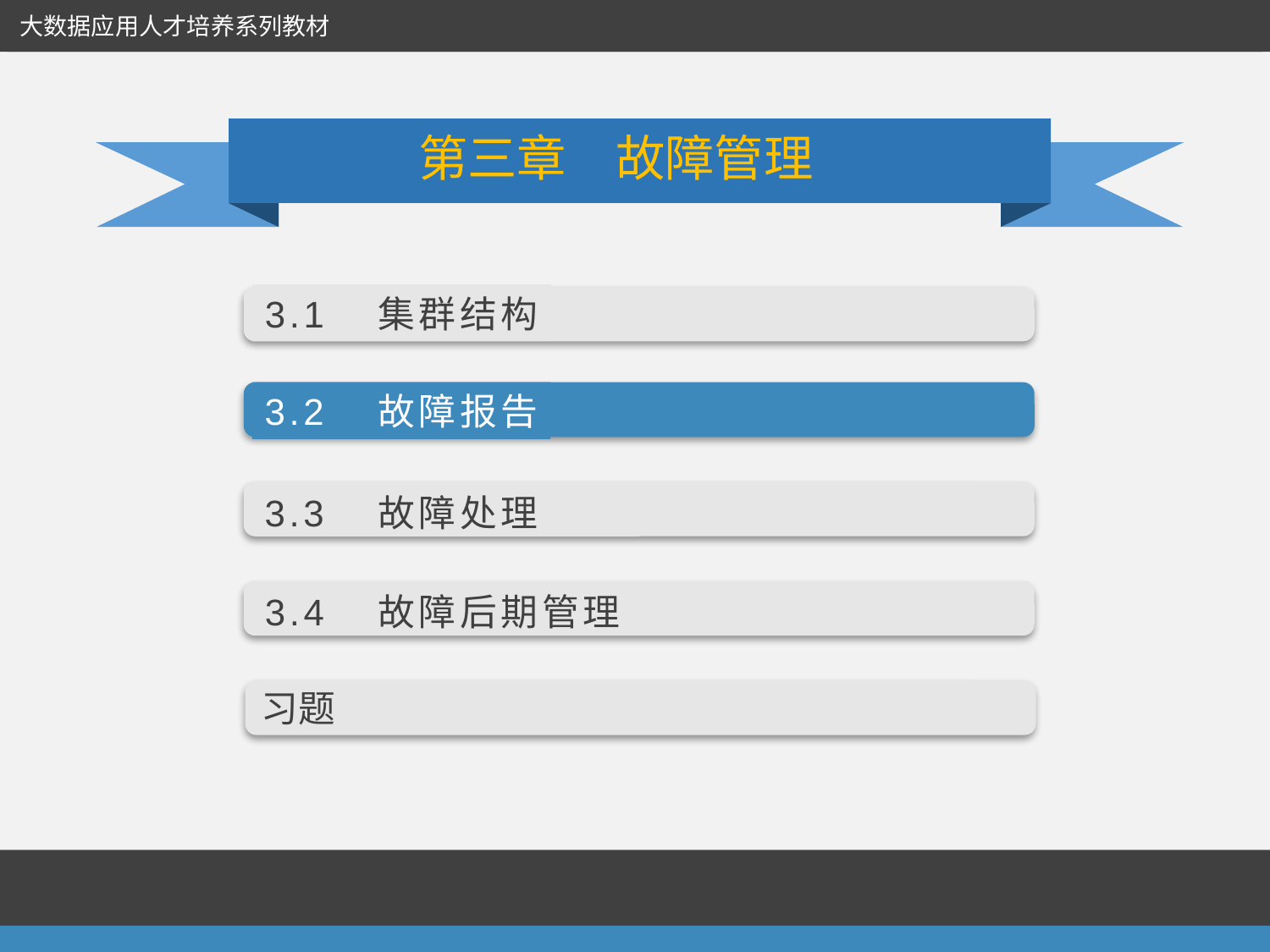

大数据应用人才培养系列教材

第三章　故障管理
3.1　集群结构

3.2　故障报告

3.3　故障处理

3.4　故障后期管理
习题